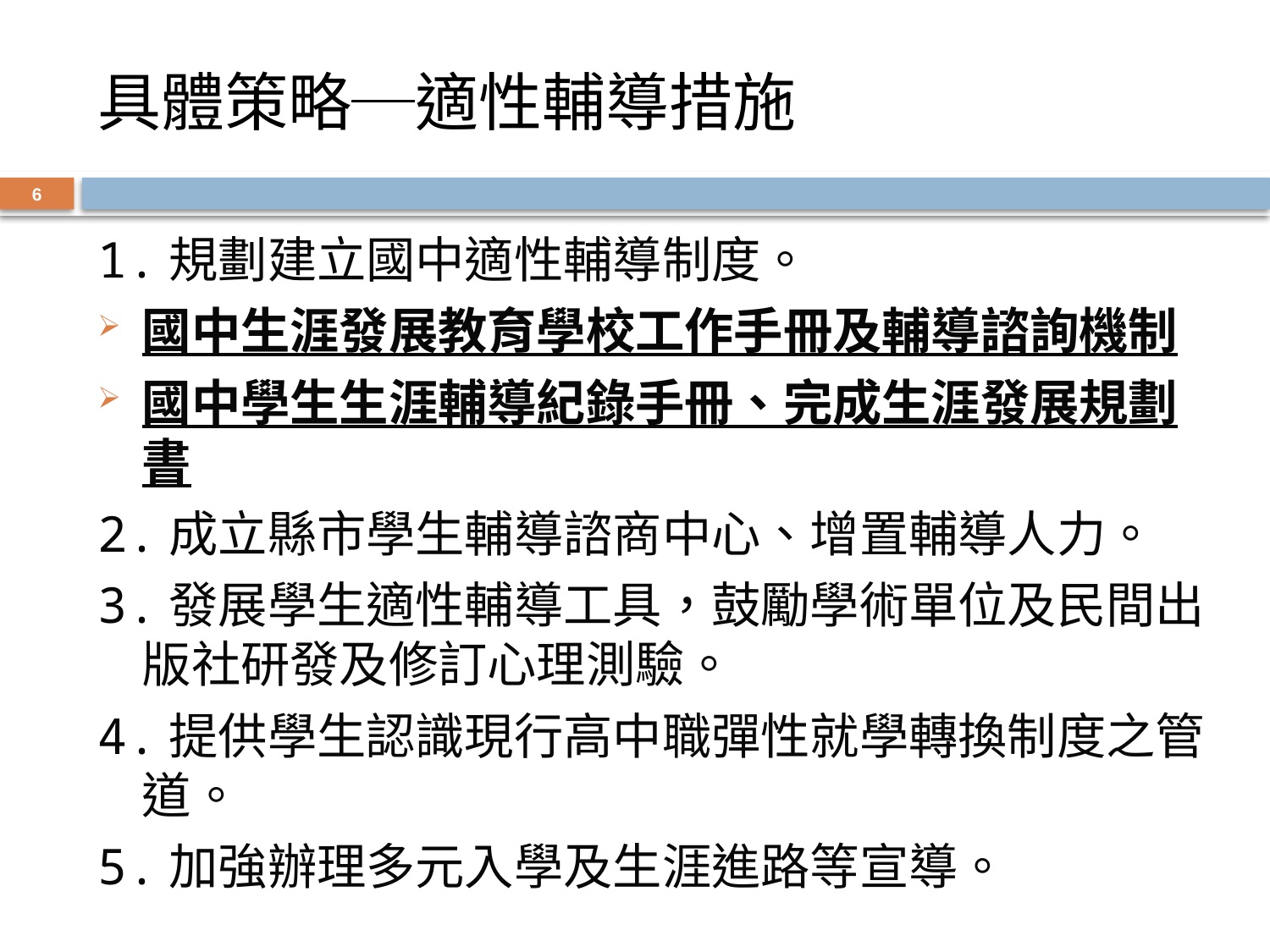

# 具體策略─適性輔導措施
6
1.規劃建立國中適性輔導制度。
國中生涯發展教育學校工作手冊及輔導諮詢機制
國中學生生涯輔導紀錄手冊、完成生涯發展規劃書
2.成立縣市學生輔導諮商中心、增置輔導人力。
3.發展學生適性輔導工具，鼓勵學術單位及民間出版社研發及修訂心理測驗。
4.提供學生認識現行高中職彈性就學轉換制度之管道。
5.加強辦理多元入學及生涯進路等宣導。